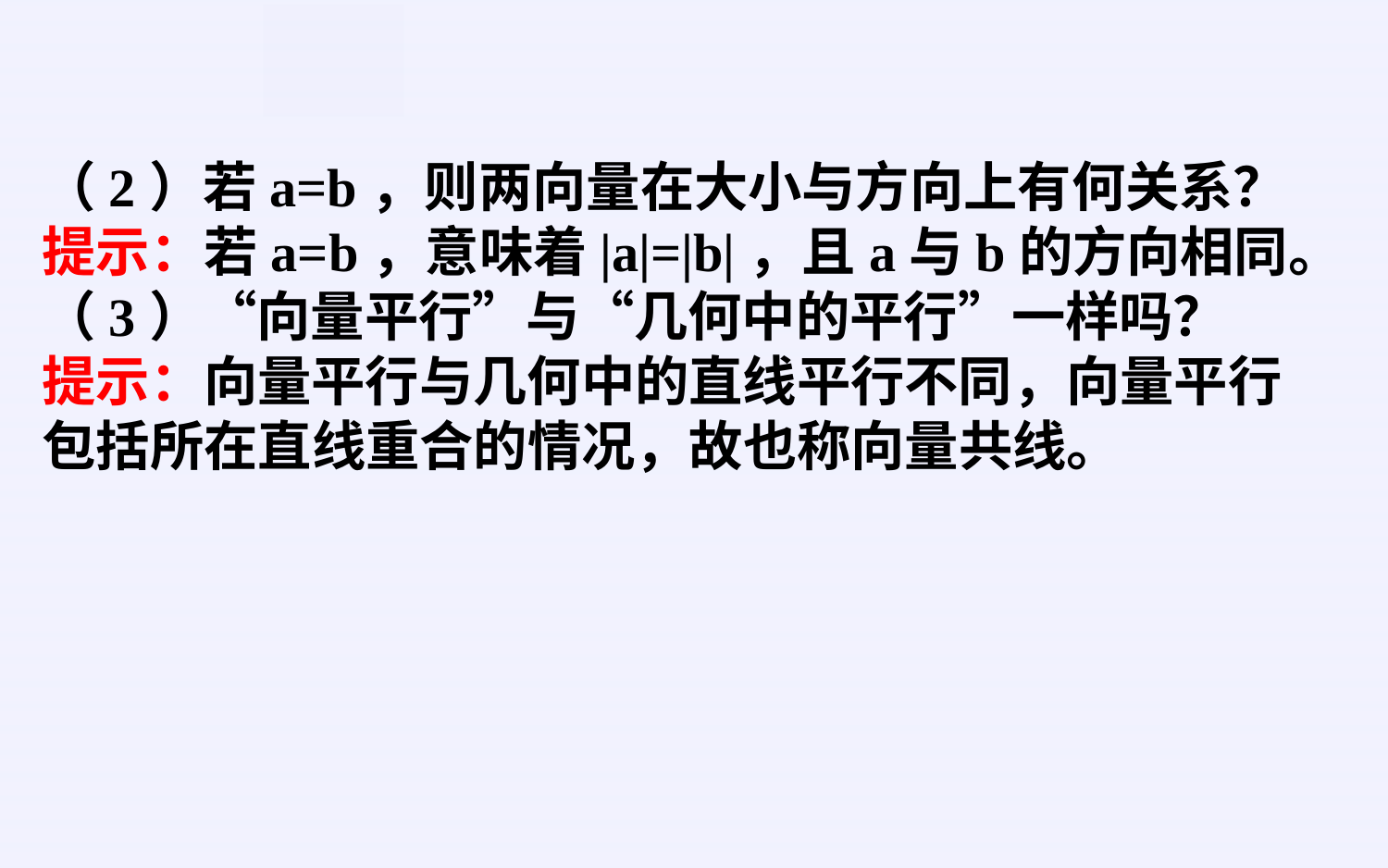

（2）若a=b，则两向量在大小与方向上有何关系？
提示：若a=b，意味着|a|=|b|，且a与b的方向相同。
（3）“向量平行”与“几何中的平行”一样吗？
提示：向量平行与几何中的直线平行不同，向量平行包括所在直线重合的情况，故也称向量共线。